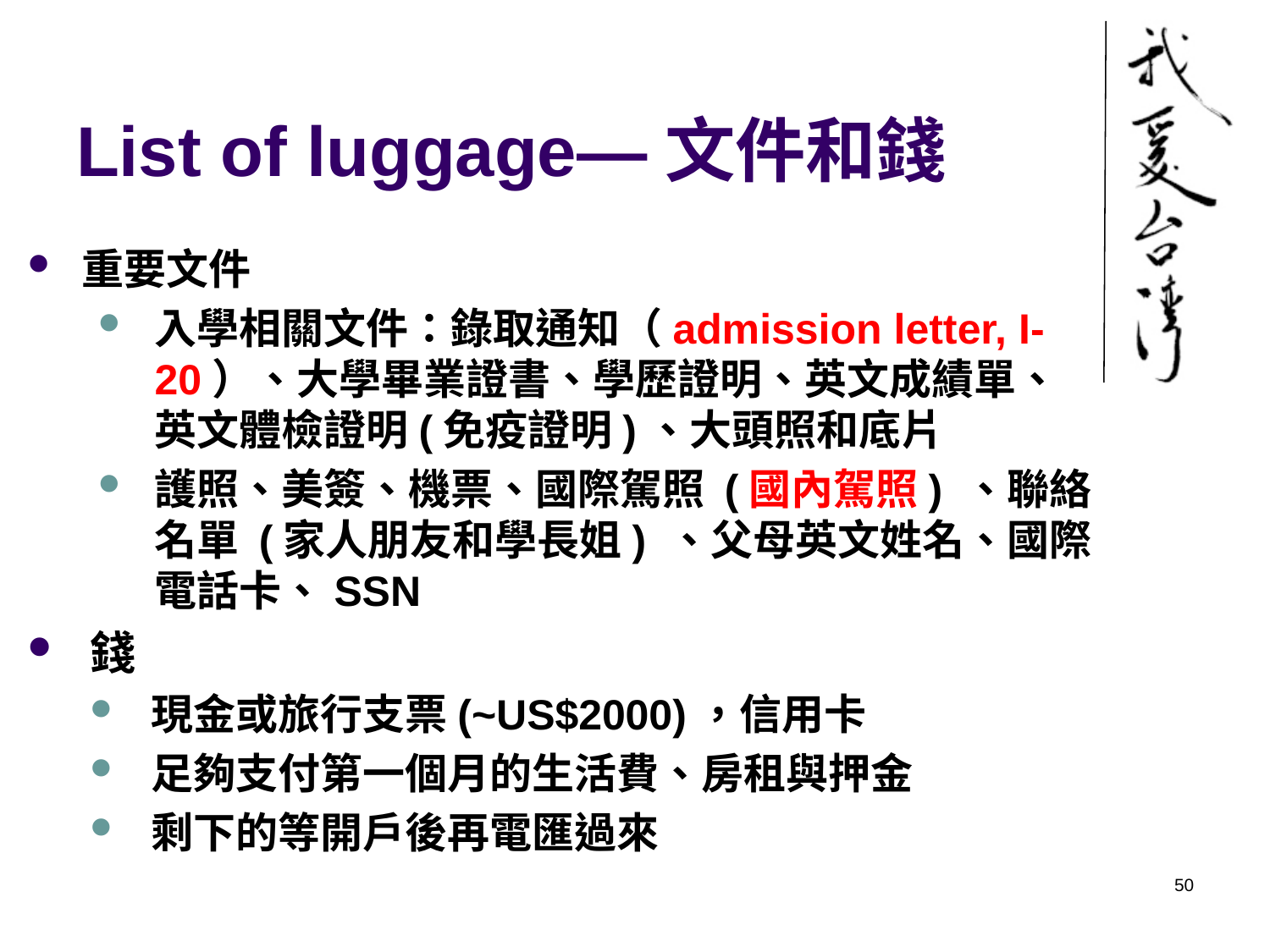

# List of luggage—文件和錢
重要文件
入學相關文件：錄取通知（admission letter, I-20）、大學畢業證書、學歷證明、英文成績單、英文體檢證明(免疫證明)、大頭照和底片
護照、美簽、機票、國際駕照 (國內駕照) 、聯絡名單 (家人朋友和學長姐) 、父母英文姓名、國際電話卡、SSN
錢
現金或旅行支票(~US$2000)，信用卡
足夠支付第一個月的生活費、房租與押金
剩下的等開戶後再電匯過來

50